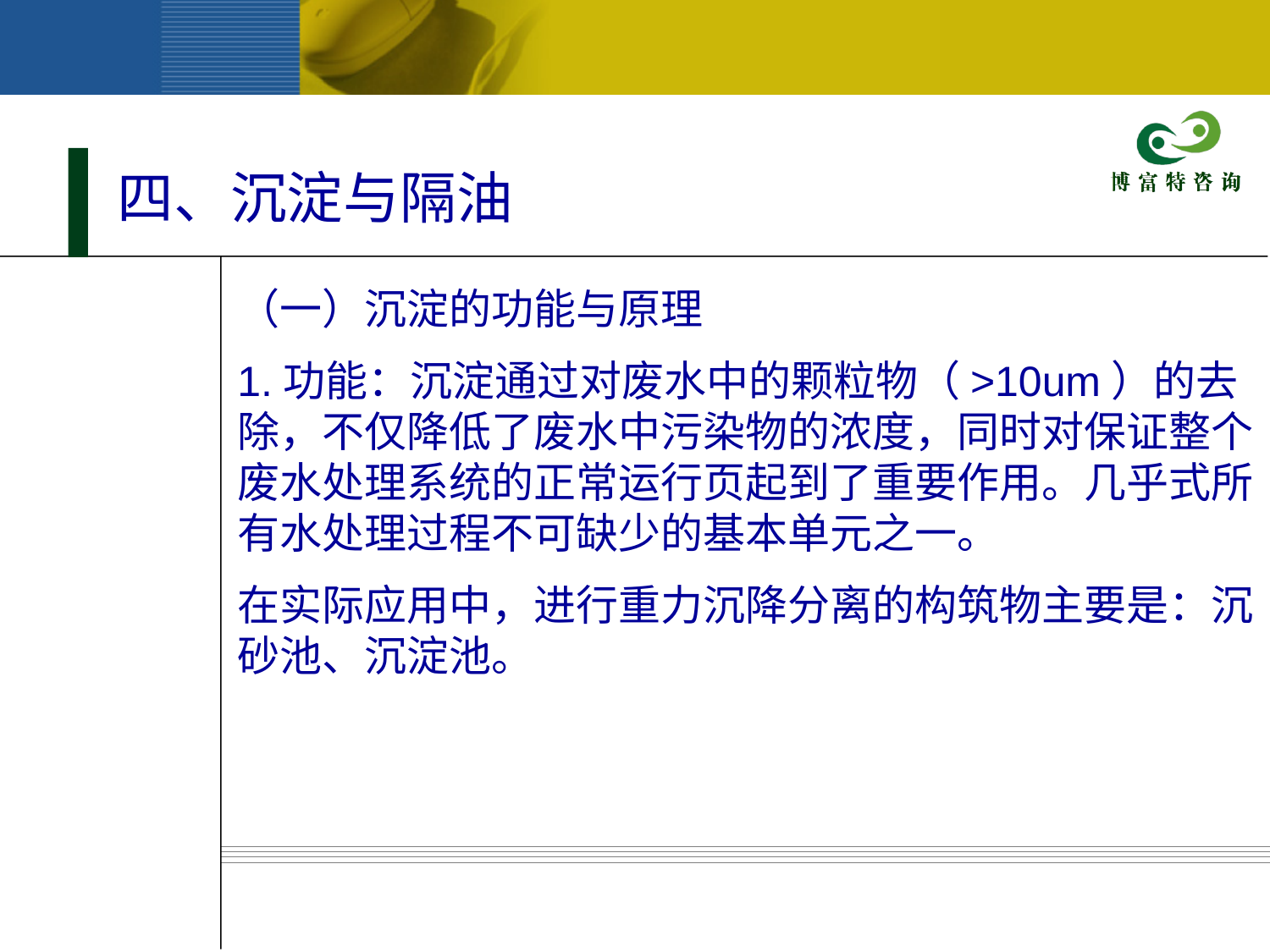

四、沉淀与隔油
（一）沉淀的功能与原理
1.功能：沉淀通过对废水中的颗粒物（>10um）的去除，不仅降低了废水中污染物的浓度，同时对保证整个废水处理系统的正常运行页起到了重要作用。几乎式所有水处理过程不可缺少的基本单元之一。
在实际应用中，进行重力沉降分离的构筑物主要是：沉砂池、沉淀池。